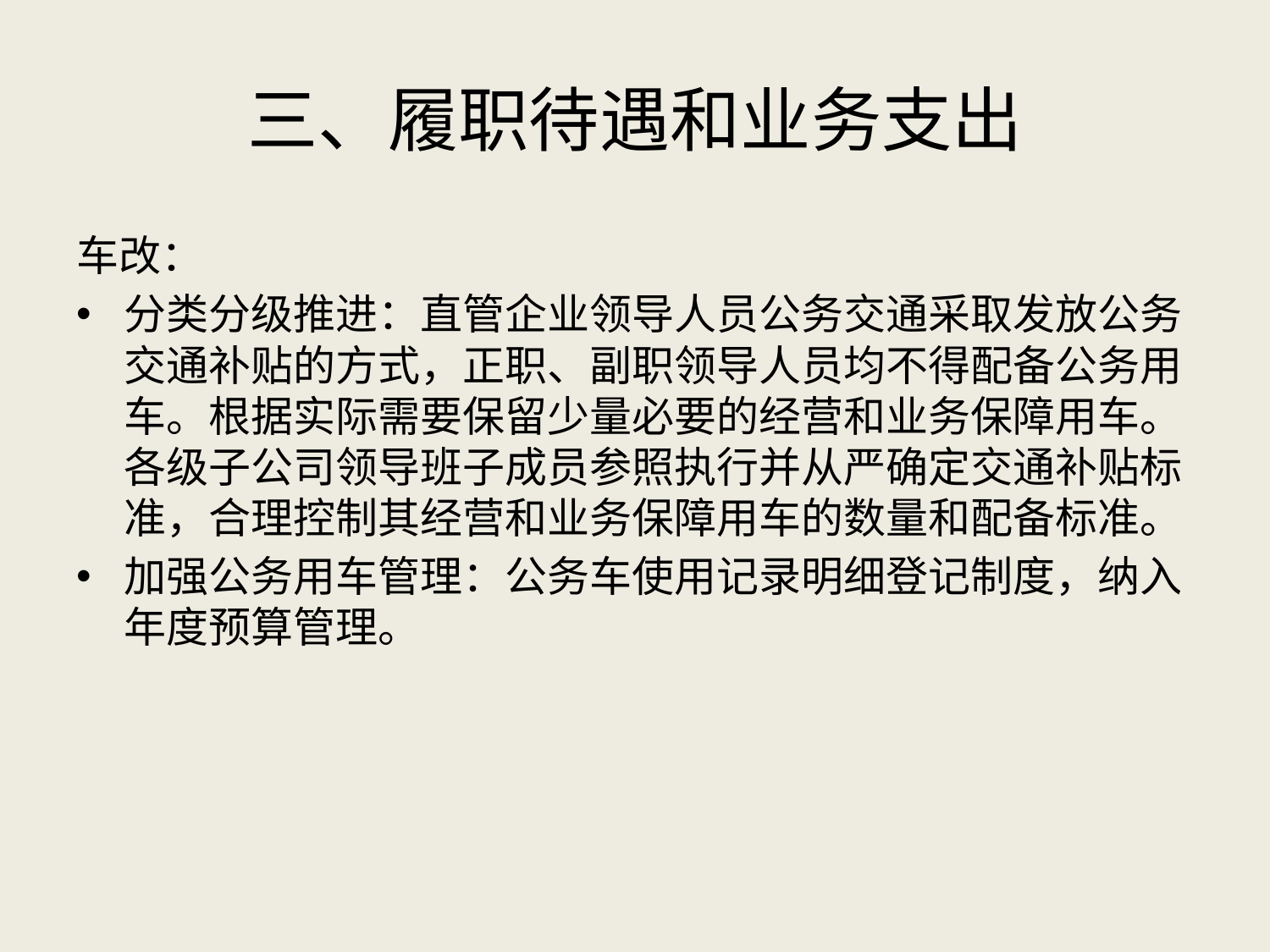

# 三、履职待遇和业务支出
车改：
分类分级推进：直管企业领导人员公务交通采取发放公务交通补贴的方式，正职、副职领导人员均不得配备公务用车。根据实际需要保留少量必要的经营和业务保障用车。各级子公司领导班子成员参照执行并从严确定交通补贴标准，合理控制其经营和业务保障用车的数量和配备标准。
加强公务用车管理：公务车使用记录明细登记制度，纳入年度预算管理。